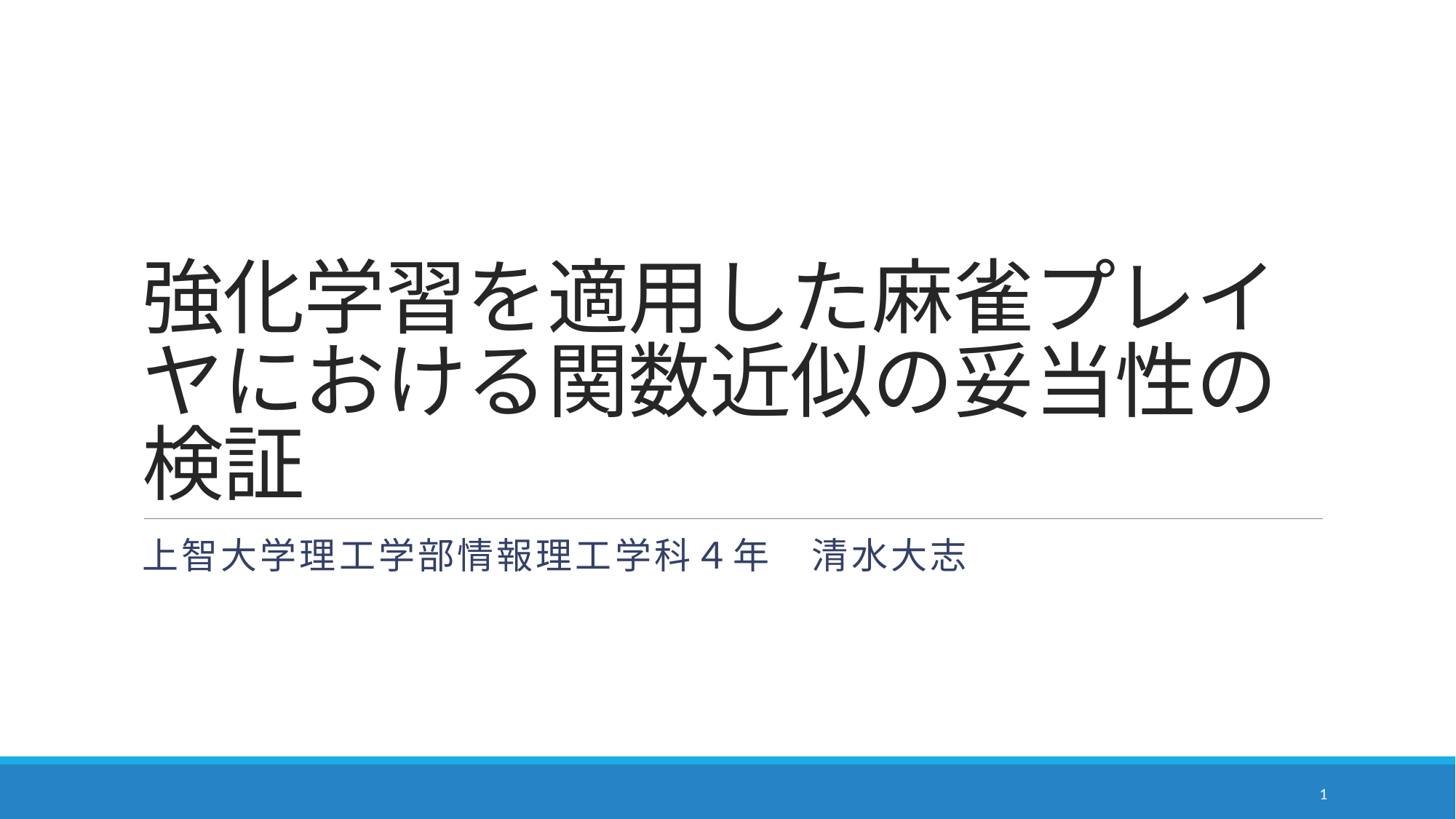

# 強化学習を適用した麻雀プレイヤにおける関数近似の妥当性の検証
上智大学理工学部情報理工学科４年　清水大志

1